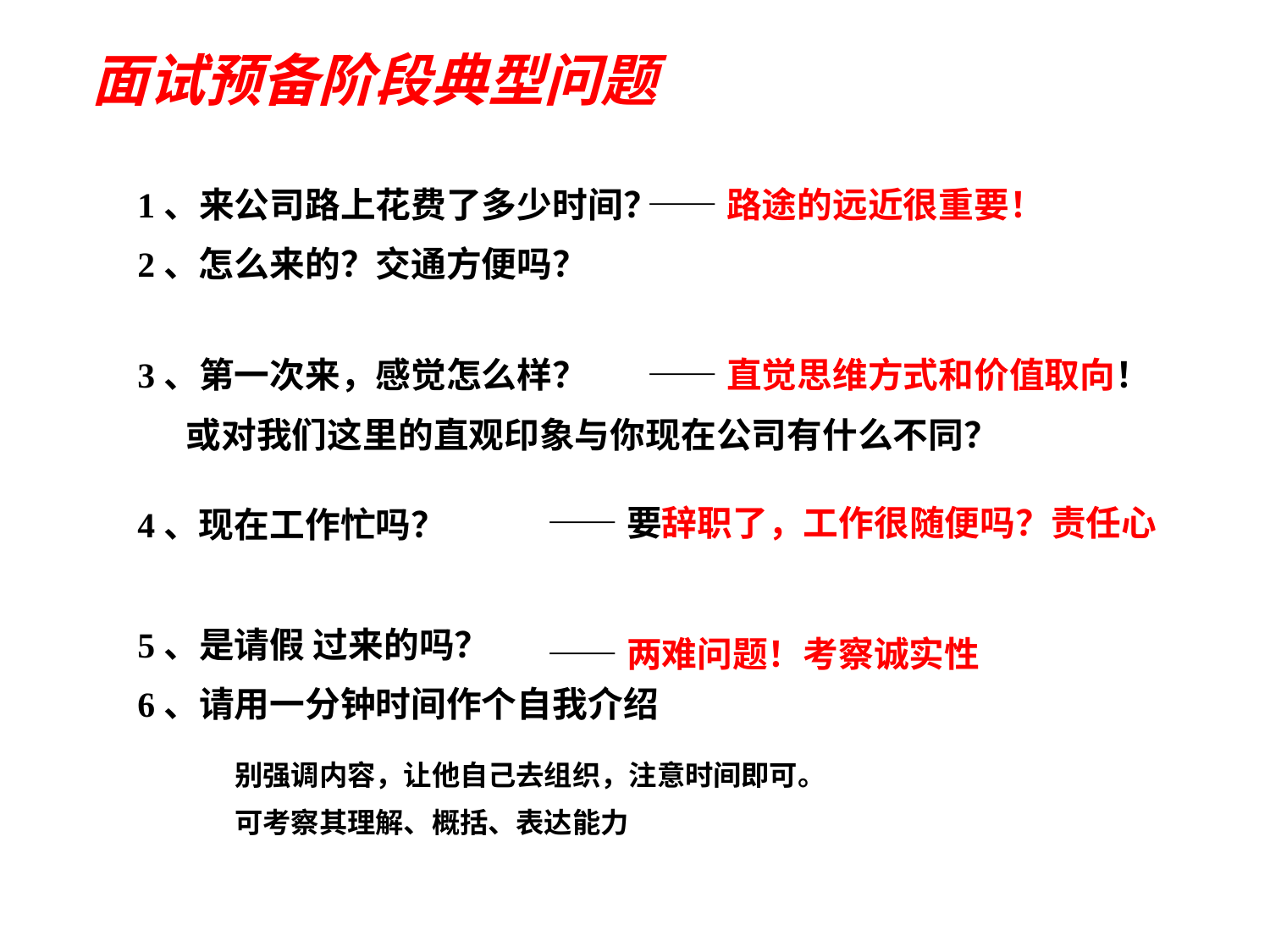

面试预备阶段典型问题

1、来公司路上花费了多少时间？
2、怎么来的？交通方便吗？
——路途的远近很重要！
3、第一次来，感觉怎么样？
     或对我们这里的直观印象与你现在公司有什么不同？
——直觉思维方式和价值取向！
——要辞职了，工作很随便吗？责任心
4、现在工作忙吗？

5、是请假 过来的吗？
6、请用一分钟时间作个自我介绍
——两难问题！考察诚实性
别强调内容，让他自己去组织，注意时间即可。
可考察其理解、概括、表达能力